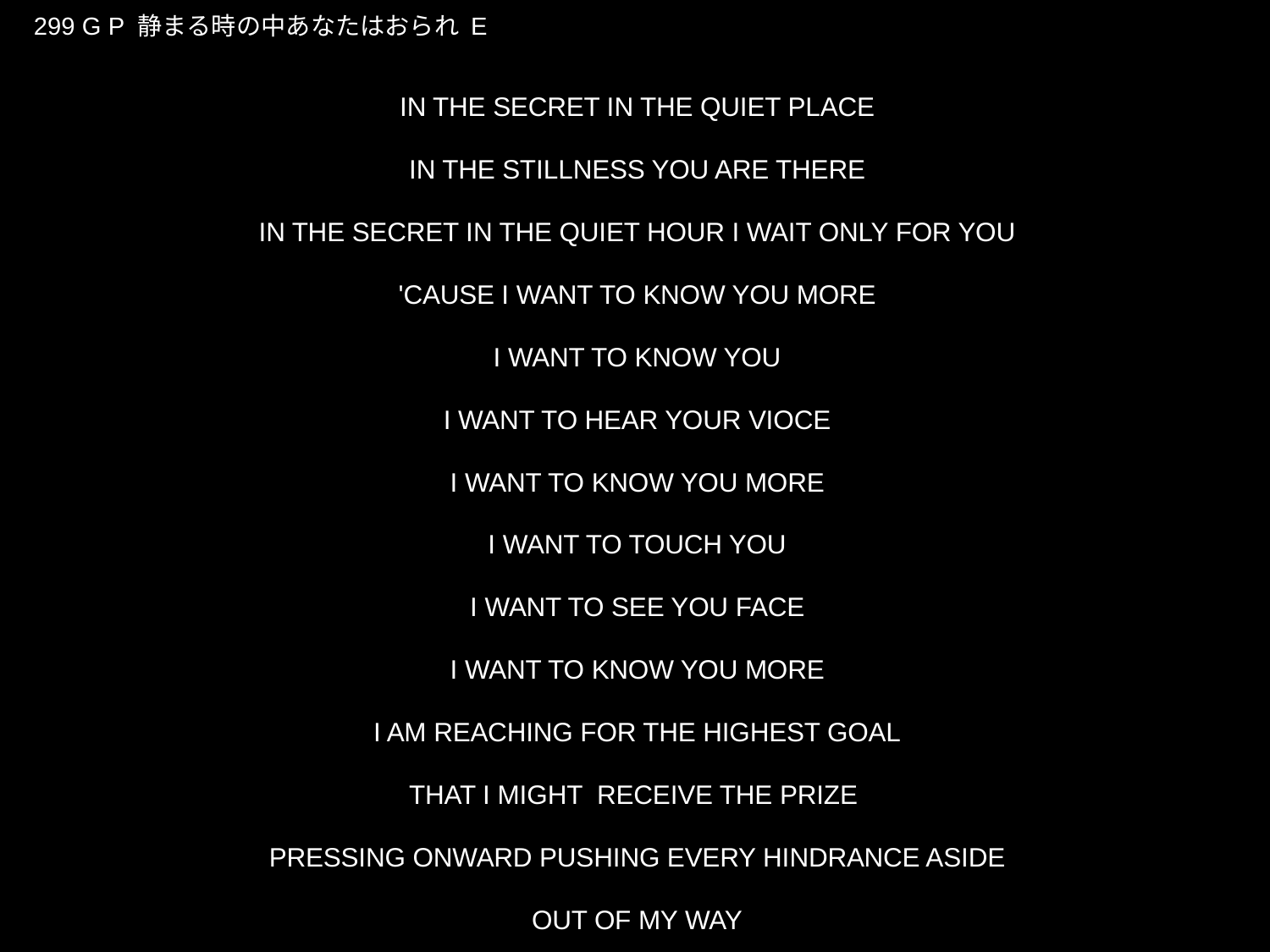

しずまるときのなかであなたはおられ
★P
299 G P 静まる時の中あなたはおられ E
★３
IN THE SECRET IN THE QUIET PLACE
IN THE STILLNESS YOU ARE THERE
IN THE SECRET IN THE QUIET HOUR I WAIT ONLY FOR YOU
'CAUSE I WANT TO KNOW YOU MORE
I WANT TO KNOW YOU
I WANT TO HEAR YOUR VIOCE
I WANT TO KNOW YOU MORE
I WANT TO TOUCH YOU
I WANT TO SEE YOU FACE
I WANT TO KNOW YOU MORE
I AM REACHING FOR THE HIGHEST GOAL
THAT I MIGHT  RECEIVE THE PRIZE
PRESSING ONWARD PUSHING EVERY HINDRANCE ASIDE
OUT OF MY WAY
'CAUSE I WANT TO KNOW YOU MORE